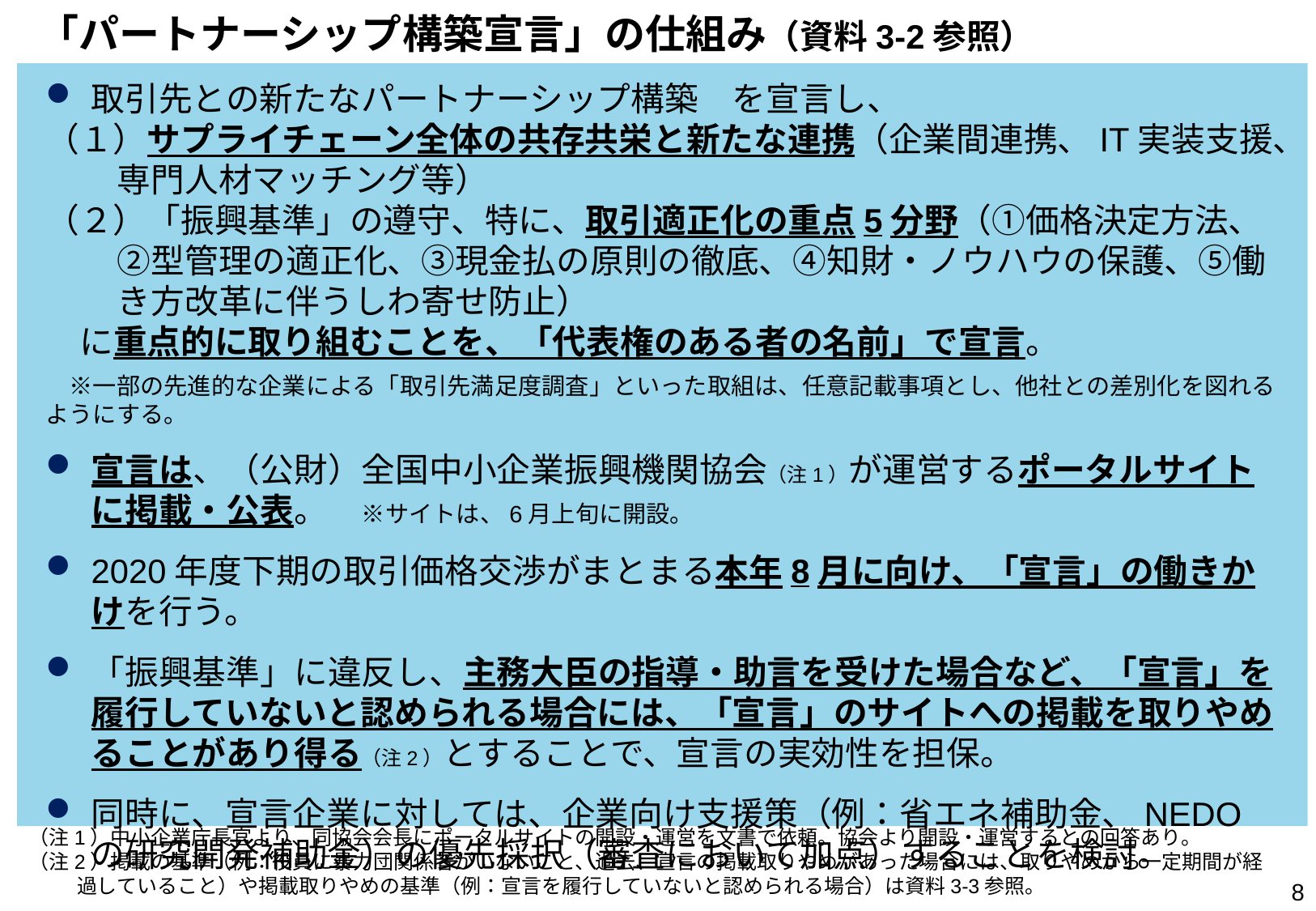

# 「パートナーシップ構築宣言」の仕組み（資料3-2参照）
取引先との新たなパートナーシップ構築　を宣言し、
（１）サプライチェーン全体の共存共栄と新たな連携（企業間連携、IT実装支援、専門人材マッチング等）
（２）「振興基準」の遵守、特に、取引適正化の重点5分野（①価格決定方法、②型管理の適正化、③現金払の原則の徹底、④知財・ノウハウの保護、⑤働き方改革に伴うしわ寄せ防止）
　に重点的に取り組むことを、「代表権のある者の名前」で宣言。
　※一部の先進的な企業による「取引先満足度調査」といった取組は、任意記載事項とし、他社との差別化を図れるようにする。
宣言は、（公財）全国中小企業振興機関協会（注1）が運営するポータルサイトに掲載・公表。　※サイトは、6月上旬に開設。
2020年度下期の取引価格交渉がまとまる本年8月に向け、「宣言」の働きかけを行う。
「振興基準」に違反し、主務大臣の指導・助言を受けた場合など、「宣言」を履行していないと認められる場合には、「宣言」のサイトへの掲載を取りやめることがあり得る（注2）とすることで、宣言の実効性を担保。
同時に、宣言企業に対しては、企業向け支援策（例：省エネ補助金、NEDOの研究開発補助金）の優先採択（審査において加点）することを検討。
（注1）中小企業庁長官より、同協会会長にポータルサイトの開設・運営を文書で依頼。協会より開設・運営するとの回答あり。
（注2）掲載の基準（例：役員に暴力団関係者がいないこと、過去、宣言の掲載取りやめがあった場合には、取りやめから一定期間が経過していること）や掲載取りやめの基準（例：宣言を履行していないと認められる場合）は資料3-3参照。
8